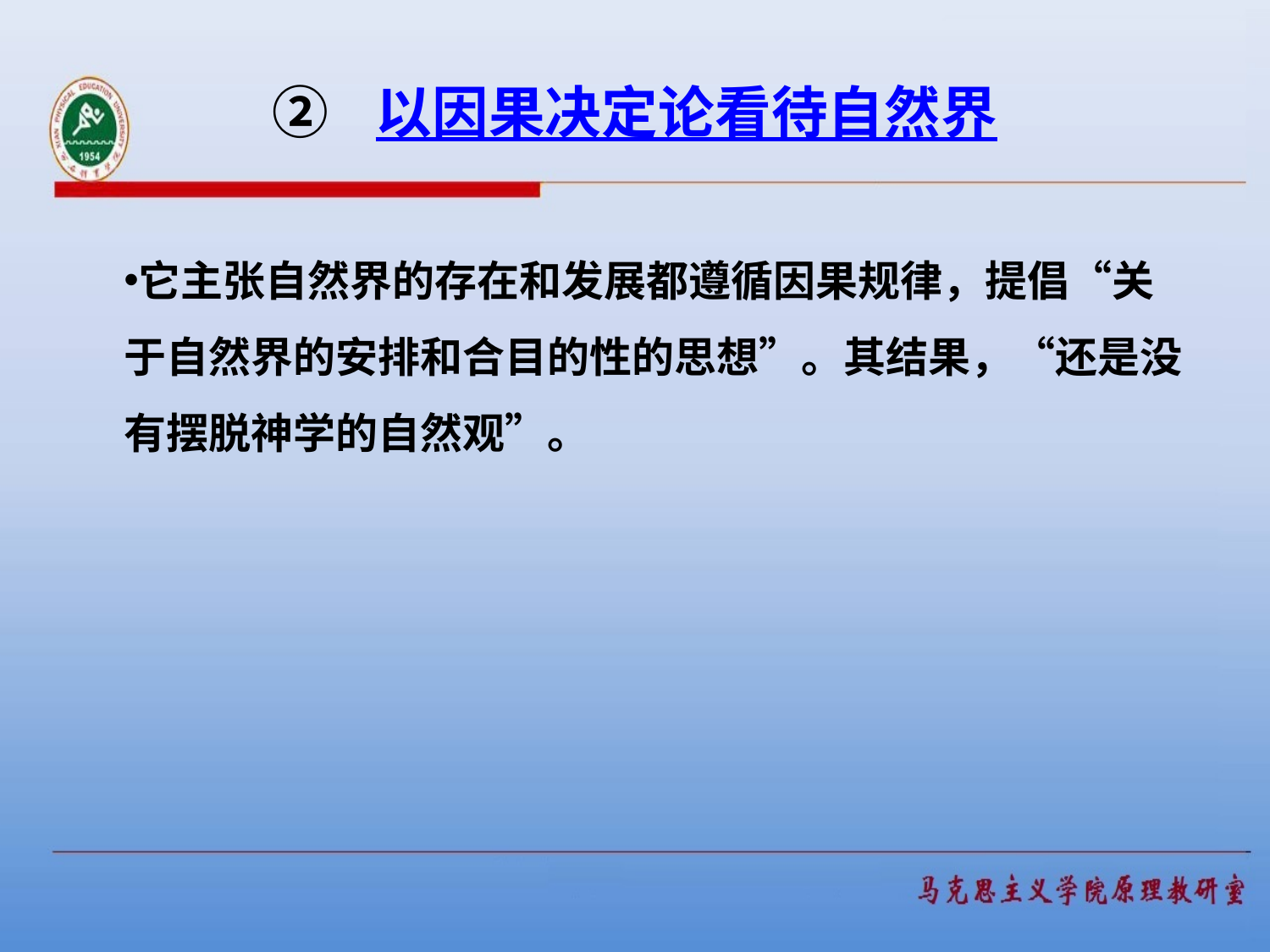

# 以因果决定论看待自然界
它主张自然界的存在和发展都遵循因果规律，提倡“关于自然界的安排和合目的性的思想”。其结果，“还是没有摆脱神学的自然观”。